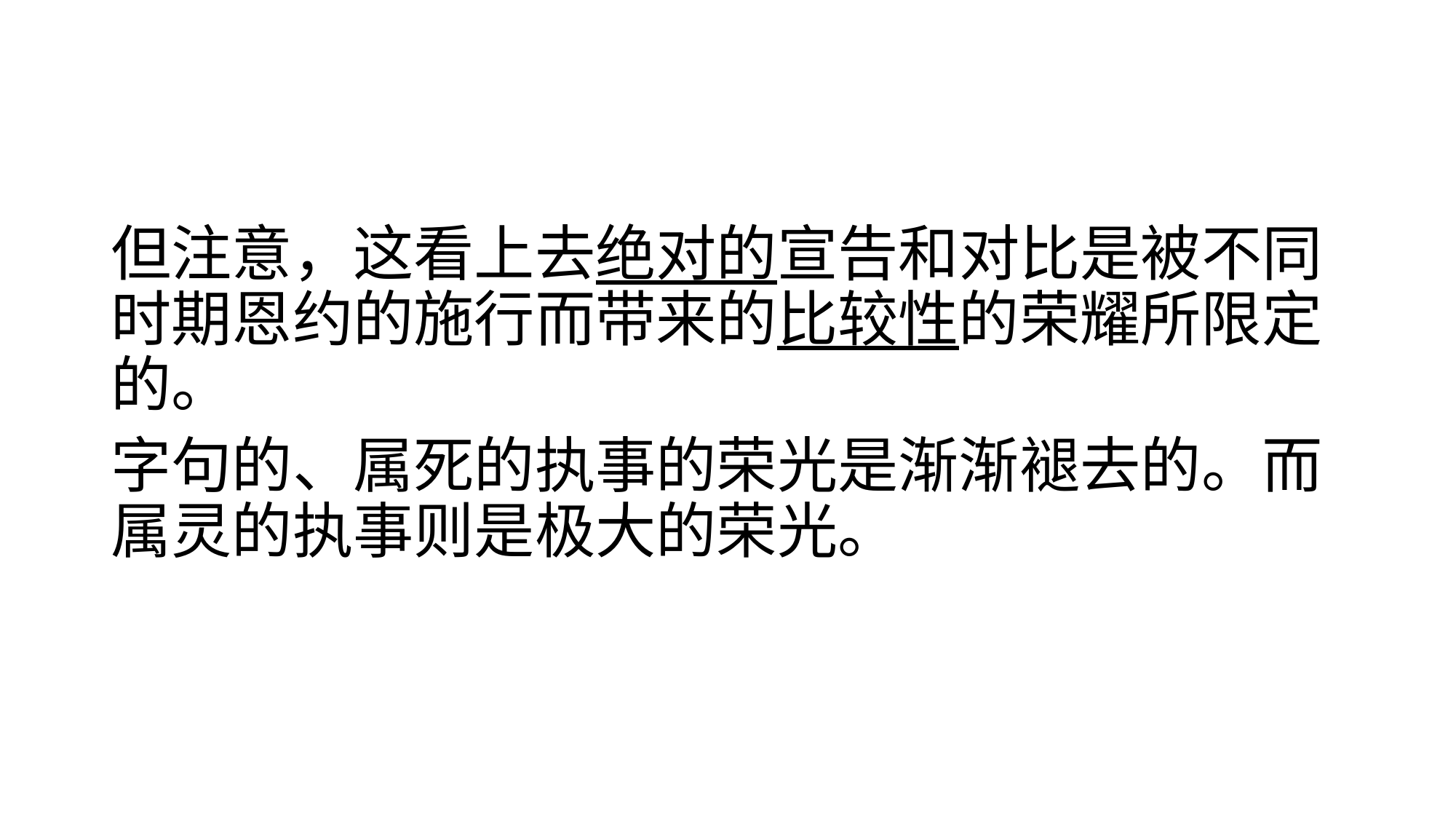

#
但注意，这看上去绝对的宣告和对比是被不同时期恩约的施行而带来的比较性的荣耀所限定的。
字句的、属死的执事的荣光是渐渐褪去的。而属灵的执事则是极大的荣光。